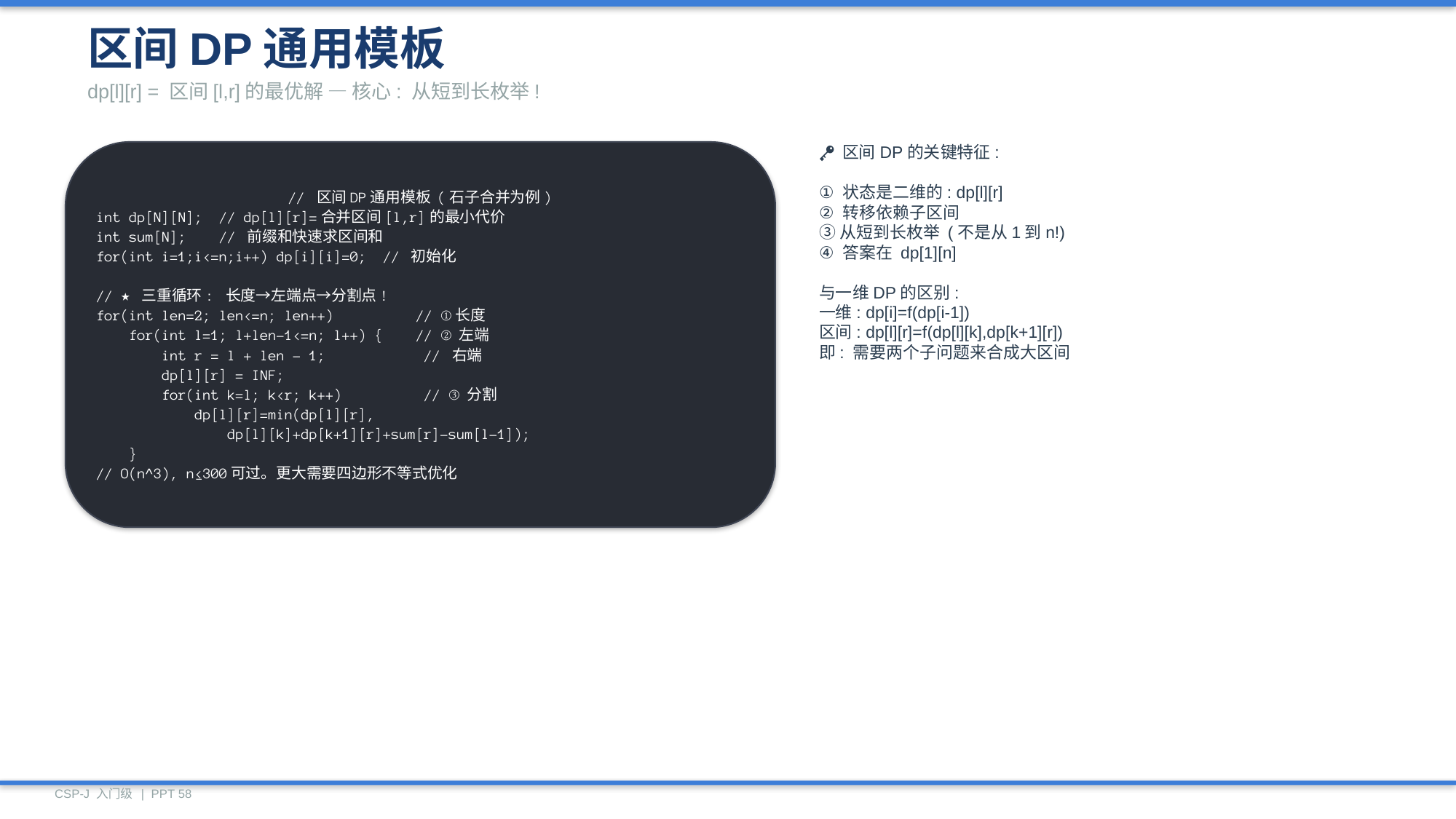

区间DP通用模板
dp[l][r] = 区间[l,r]的最优解 — 核心: 从短到长枚举!
// 区间DP通用模板 (石子合并为例)
int dp[N][N];  // dp[l][r]=合并区间[l,r]的最小代价
int sum[N];    // 前缀和快速求区间和
for(int i=1;i<=n;i++) dp[i][i]=0;  // 初始化

// ★ 三重循环: 长度→左端点→分割点!
for(int len=2; len<=n; len++)          // ①长度
    for(int l=1; l+len-1<=n; l++) {    // ②左端
        int r = l + len - 1;            // 右端
        dp[l][r] = INF;
        for(int k=l; k<r; k++)          // ③分割
            dp[l][r]=min(dp[l][r],
                dp[l][k]+dp[k+1][r]+sum[r]-sum[l-1]);
    }
// O(n^3), n≤300可过。更大需要四边形不等式优化
🔑 区间DP的关键特征:
① 状态是二维的: dp[l][r]
② 转移依赖子区间
③ 从短到长枚举 (不是从1到n!)
④ 答案在 dp[1][n]
与一维DP的区别:
一维: dp[i]=f(dp[i-1])
区间: dp[l][r]=f(dp[l][k],dp[k+1][r])
即: 需要两个子问题来合成大区间

CSP-J 入门级  |  PPT 58